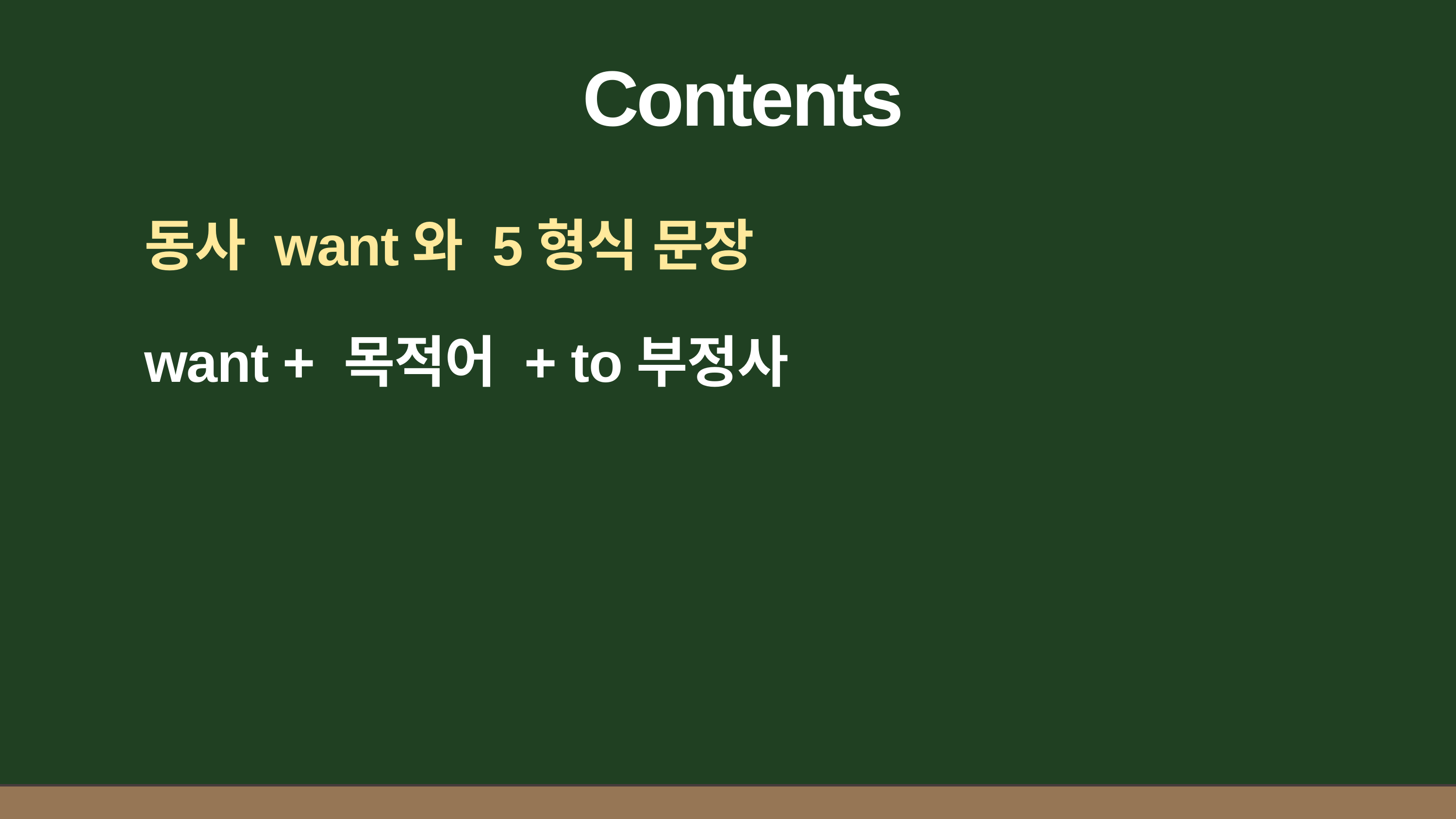

Contents

동사 want와 5형식 문장

want + 목적어 + to부정사